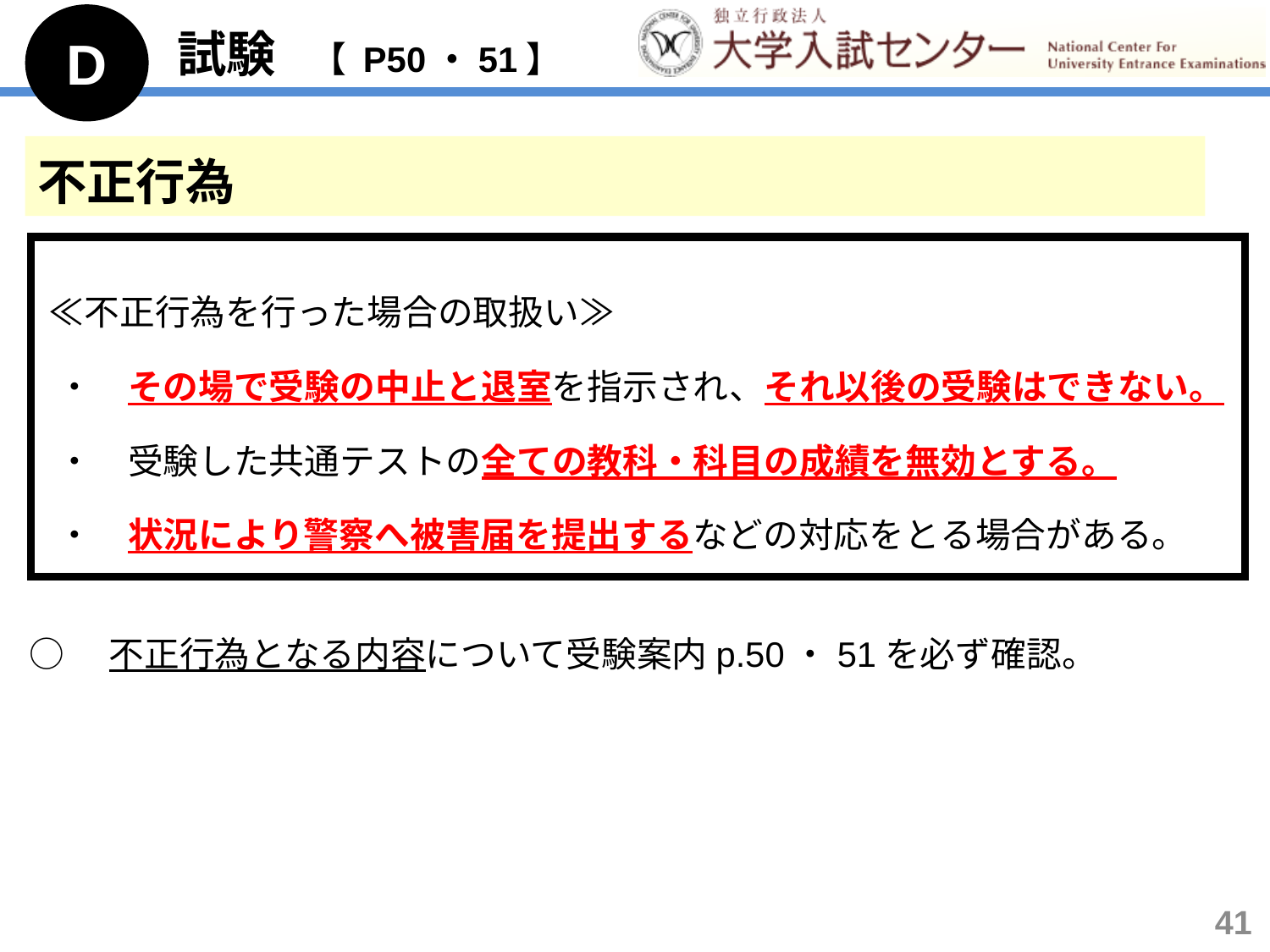

D
試験　【 P50・51】
不正行為

　
   ≪不正行為を行った場合の取扱い≫
　・　その場で受験の中止と退室を指示され、それ以後の受験はできない。
　・　受験した共通テストの全ての教科・科目の成績を無効とする。
　・　状況により警察へ被害届を提出するなどの対応をとる場合がある。
 ○　不正行為となる内容について受験案内p.50・51を必ず確認。

41